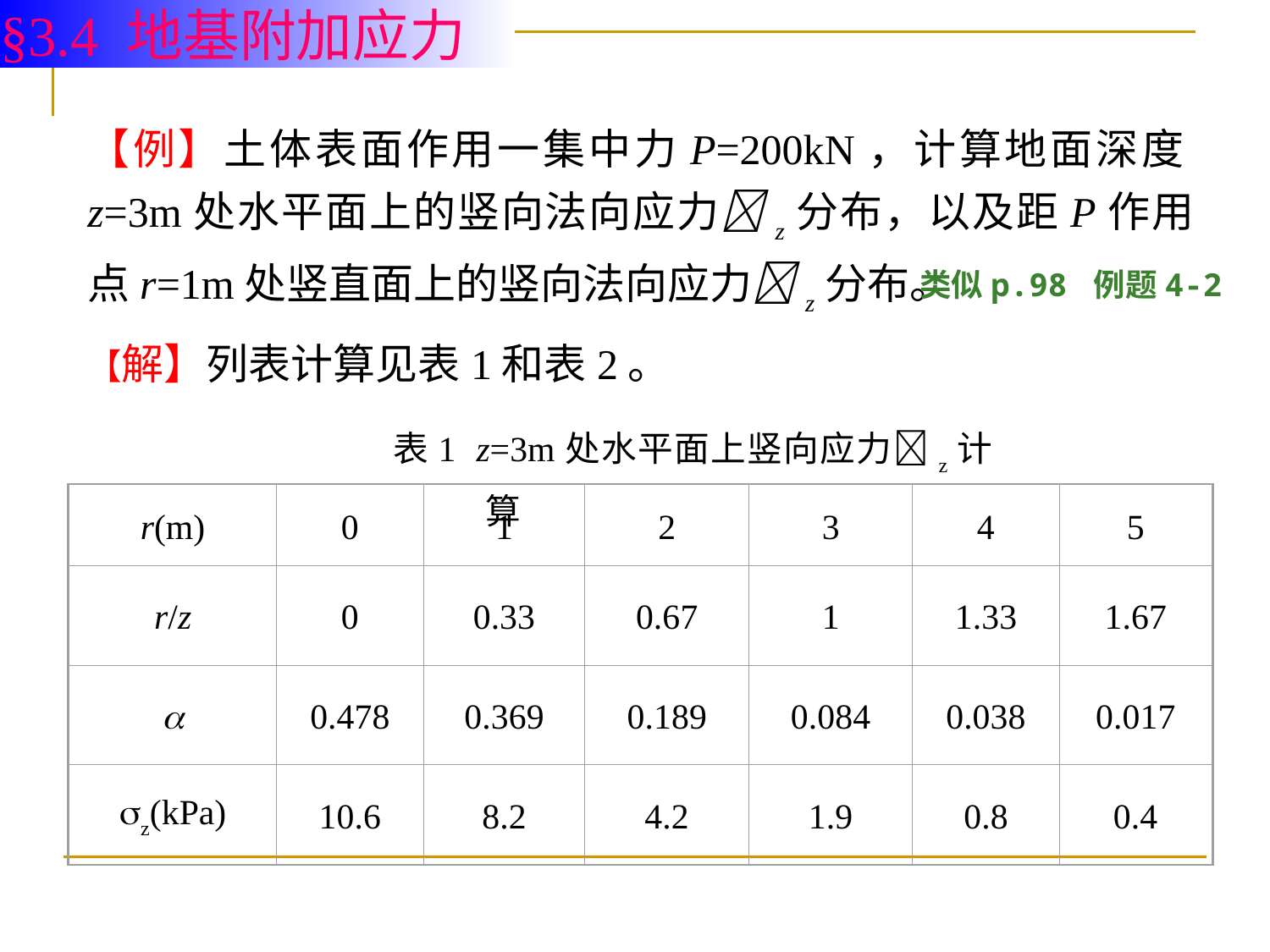

§3.4 地基附加应力
【例】土体表面作用一集中力P=200kN，计算地面深度z=3m处水平面上的竖向法向应力σz分布，以及距P作用点r=1m处竖直面上的竖向法向应力σz分布。
类似p.98 例题4-2
【解】列表计算见表1和表2。
表1  z=3m处水平面上竖向应力σz计算

r(m)

0

1

2

3

4

5

r/z

0

0.33

0.67

1

1.33

1.67

α

0.478

0.369

0.189

0.084

0.038

0.017

σz(kPa)

10.6

8.2

4.2

1.9

0.8

0.4